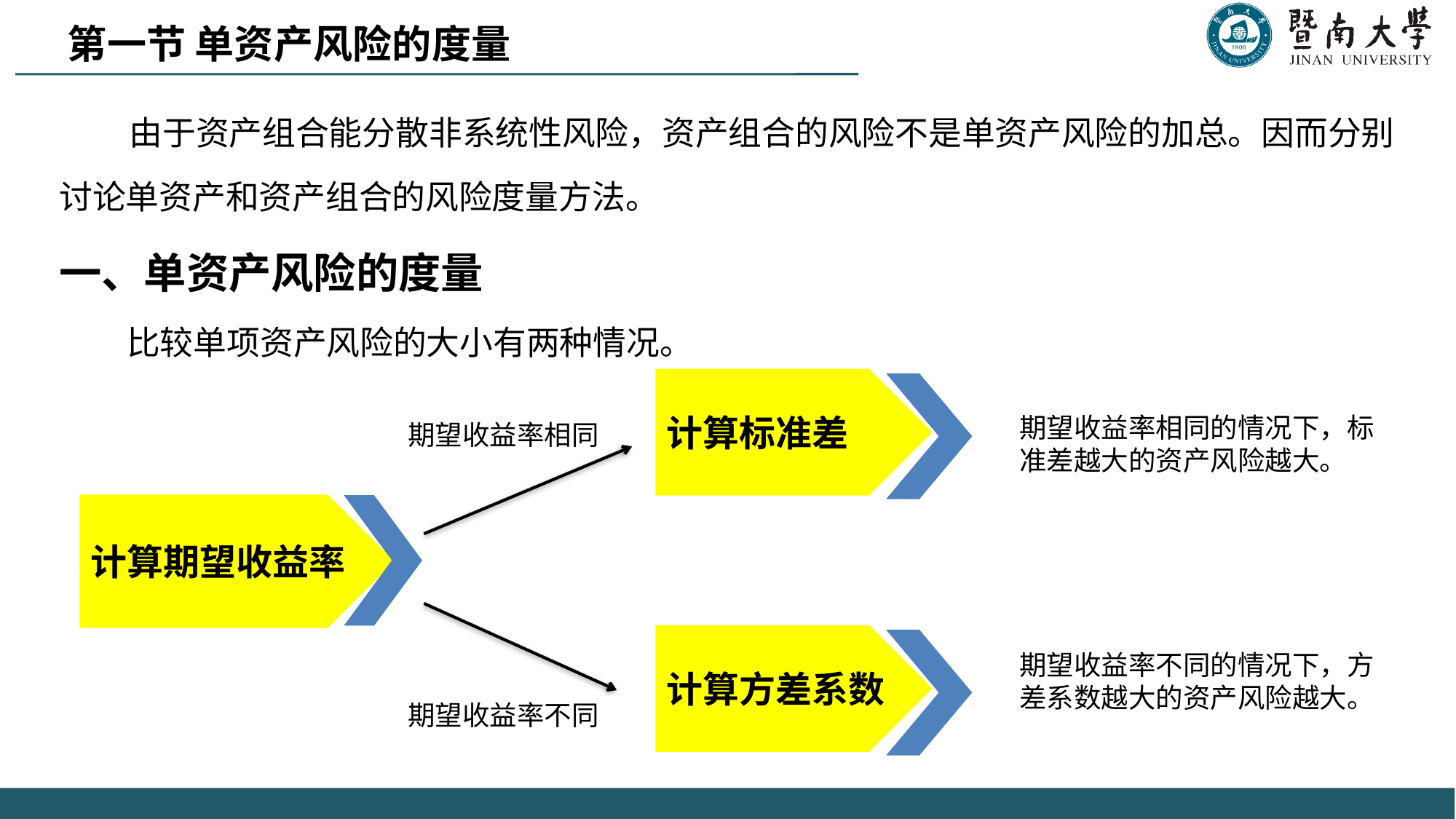

第一节 单资产风险的度量
 由于资产组合能分散非系统性风险，资产组合的风险不是单资产风险的加总。因而分别讨论单资产和资产组合的风险度量方法。
一、单资产风险的度量
        比较单项资产风险的大小有两种情况。

计算标准差

期望收益率相同的情况下，标准差越大的资产风险越大。
期望收益率相同
计算期望收益率

计算方差系数

期望收益率不同的情况下，方差系数越大的资产风险越大。
期望收益率不同